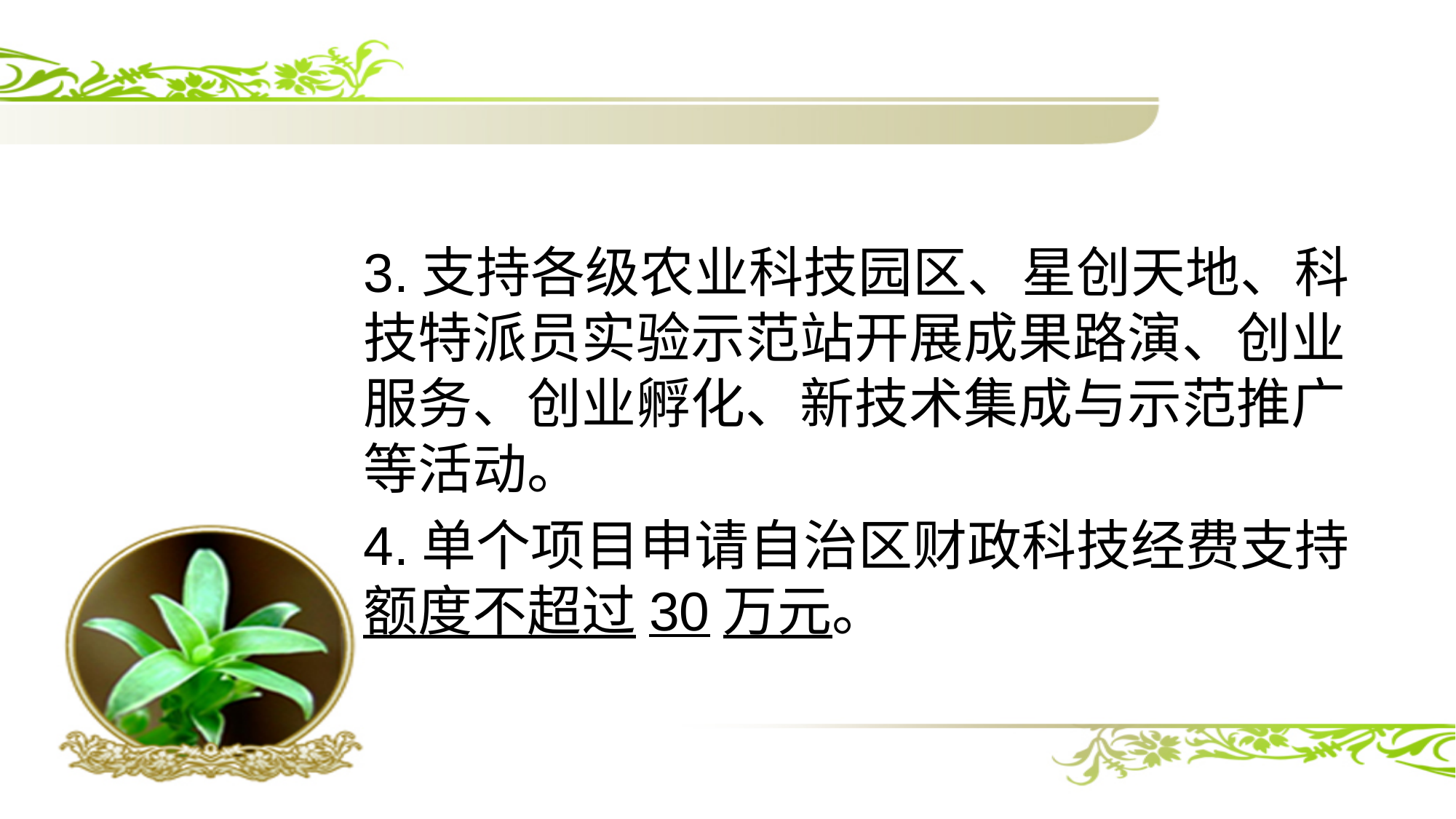

3.支持各级农业科技园区、星创天地、科技特派员实验示范站开展成果路演、创业服务、创业孵化、新技术集成与示范推广等活动。
4.单个项目申请自治区财政科技经费支持额度不超过30万元。